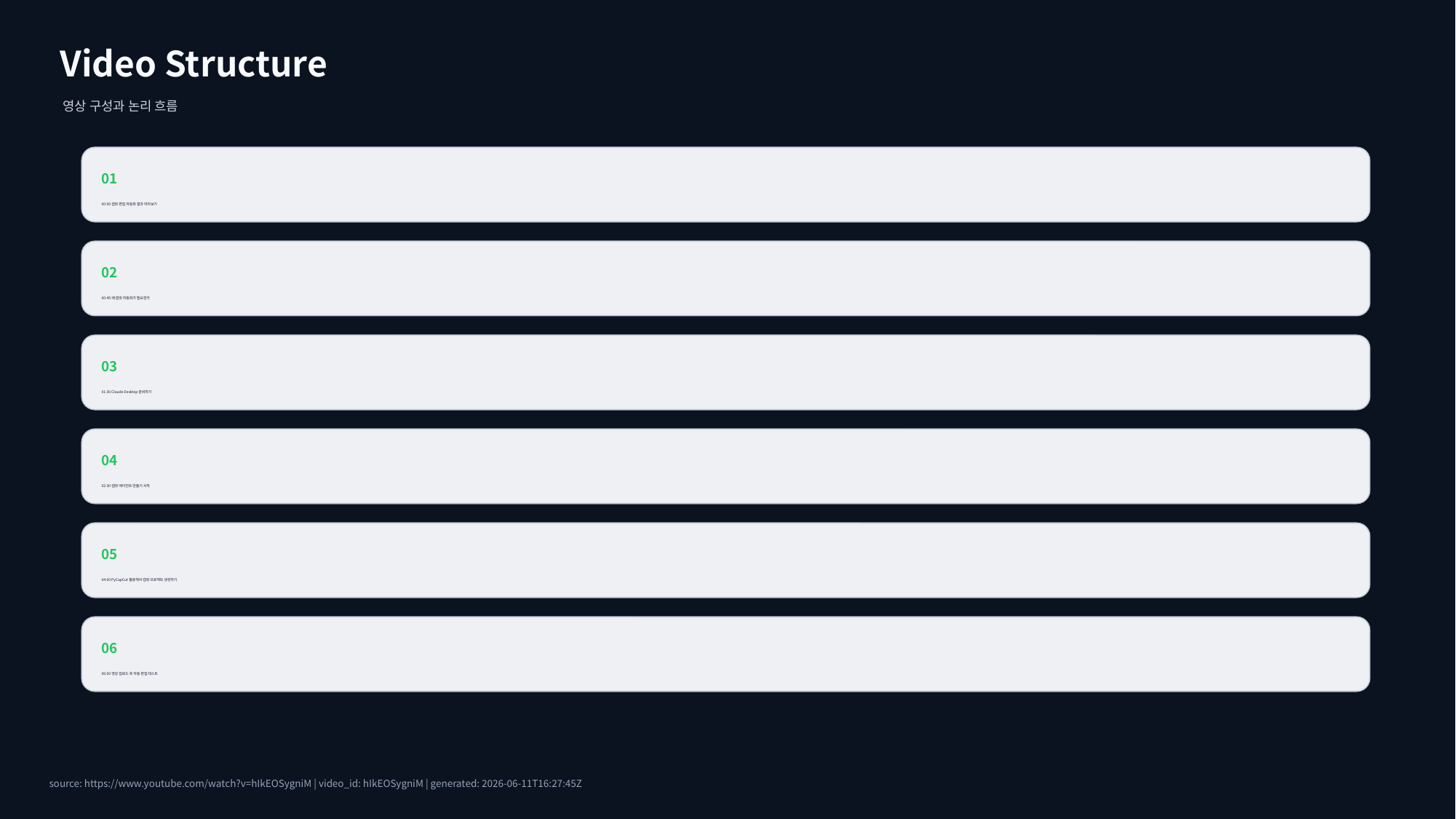

Video Structure
영상 구성과 논리 흐름

01
00:00 캡컷 편집 자동화 결과 미리보기

02
00:45 왜 캡컷 자동화가 필요한가

03
01:30 Claude Desktop 준비하기

04
02:30 캡컷 에이전트 만들기 시작

05
04:00 PyCapCut 활용해서 캡컷 프로젝트 생성하기

06
06:00 영상 업로드 후 자동 편집 테스트
source: https://www.youtube.com/watch?v=hIkEOSygniM | video_id: hIkEOSygniM | generated: 2026-06-11T16:27:45Z